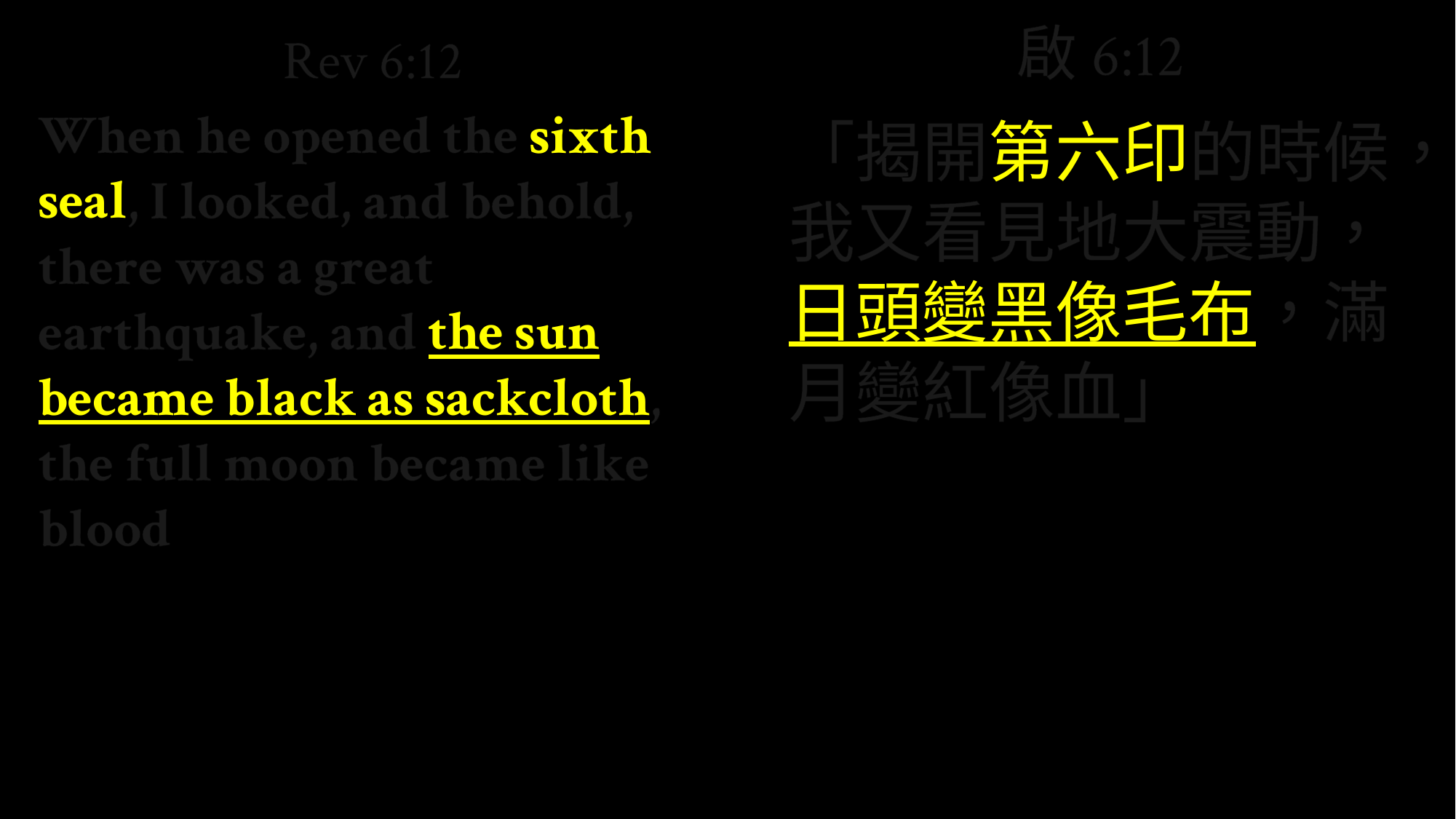

啟6:12
「揭開第六印的時候，我又看見地大震動，日頭變黑像毛布，滿月變紅像血」

Rev 6:12
When he opened the sixth seal, I looked, and behold, there was a great earthquake, and the sun became black as sackcloth, the full moon became like blood